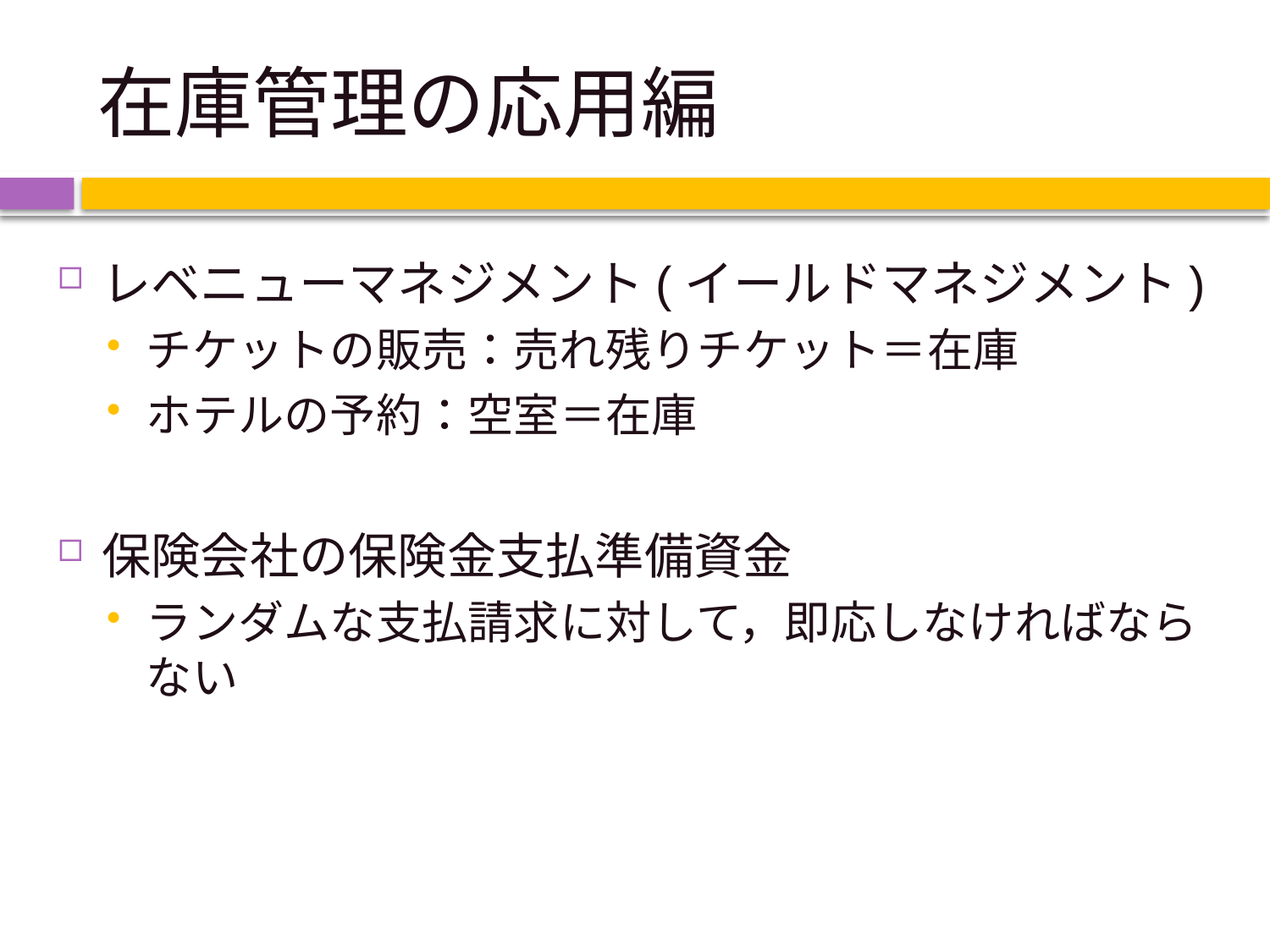

# 在庫管理の応用編
レベニューマネジメント(イールドマネジメント)
チケットの販売：売れ残りチケット＝在庫
ホテルの予約：空室＝在庫

保険会社の保険金支払準備資金
ランダムな支払請求に対して，即応しなければならない